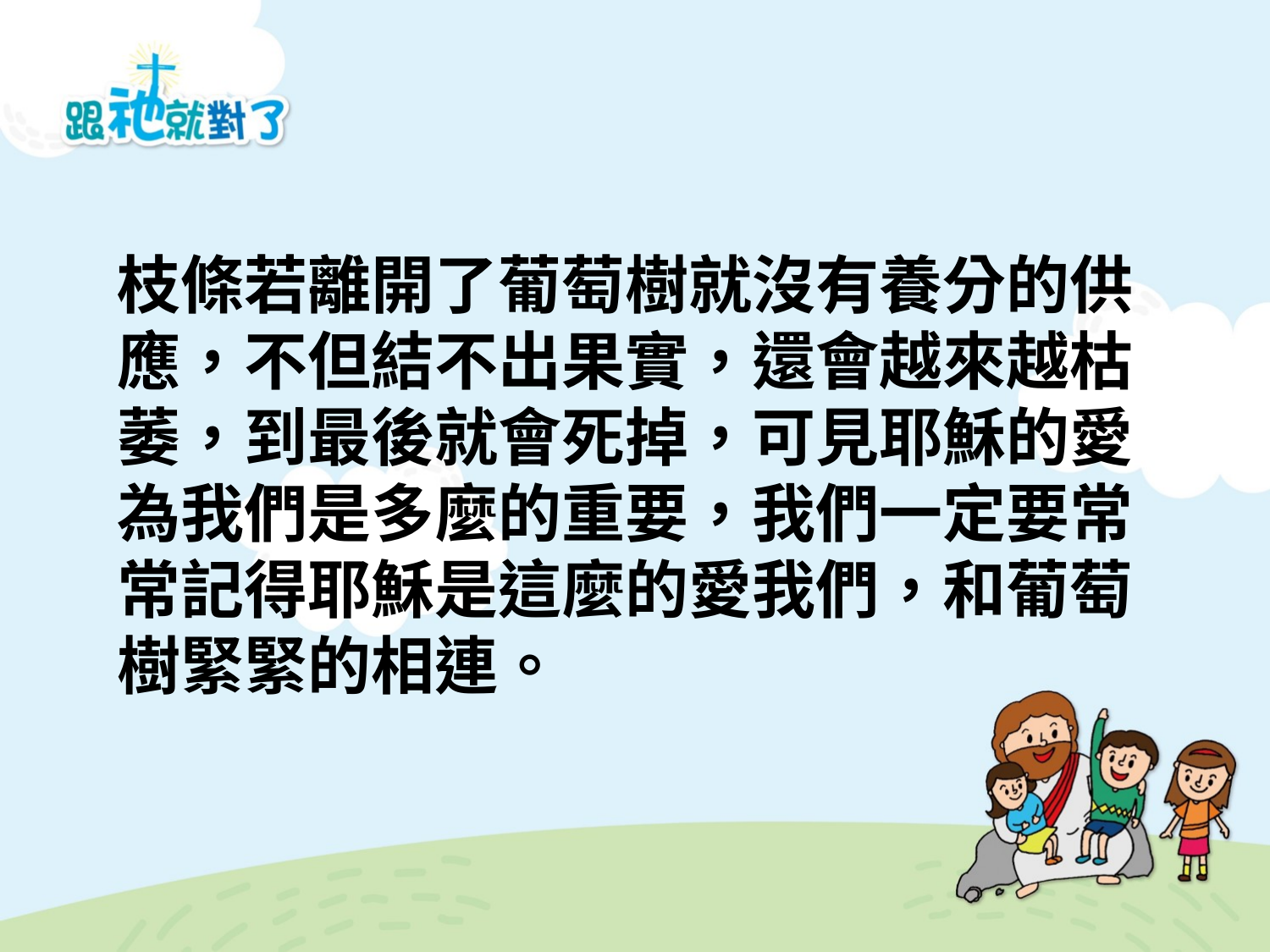

枝條若離開了葡萄樹就沒有養分的供應，不但結不出果實，還會越來越枯萎，到最後就會死掉，可見耶穌的愛為我們是多麼的重要，我們一定要常常記得耶穌是這麼的愛我們，和葡萄樹緊緊的相連。